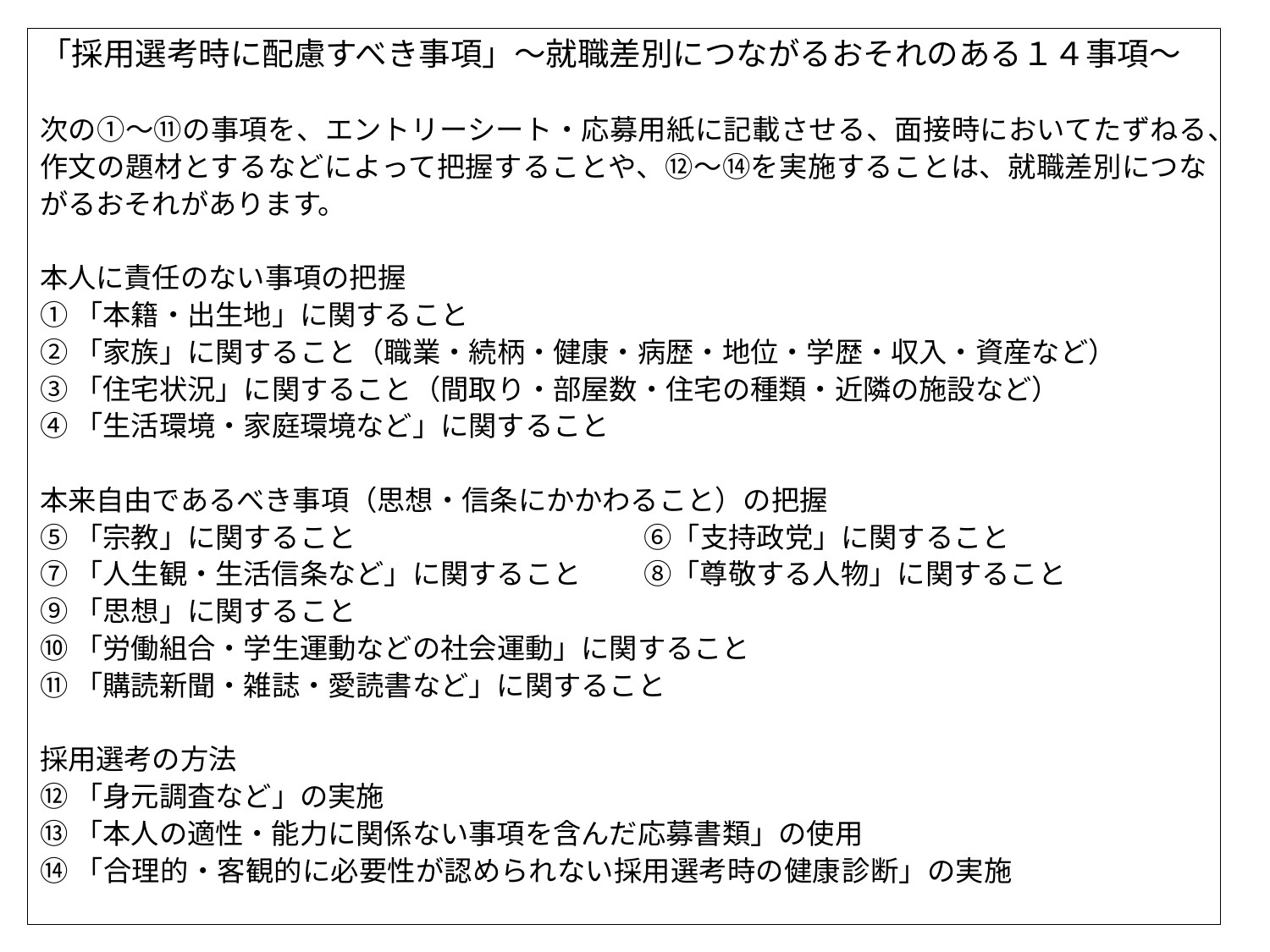

「採用選考時に配慮すべき事項」～就職差別につながるおそれのある１４事項～

次の①～⑪の事項を、エントリーシート・応募用紙に記載させる、面接時においてたずねる、作文の題材とするなどによって把握することや、⑫～⑭を実施することは、就職差別につながるおそれがあります。

本人に責任のない事項の把握
①「本籍・出生地」に関すること
②「家族」に関すること（職業・続柄・健康・病歴・地位・学歴・収入・資産など）
③「住宅状況」に関すること（間取り・部屋数・住宅の種類・近隣の施設など）
④「生活環境・家庭環境など」に関すること

本来自由であるべき事項（思想・信条にかかわること）の把握
⑤「宗教」に関すること 　　　　　　　　　　⑥「支持政党」に関すること
⑦「人生観・生活信条など」に関すること 　　⑧「尊敬する人物」に関すること
⑨「思想」に関すること
⑩「労働組合・学生運動などの社会運動」に関すること
⑪「購読新聞・雑誌・愛読書など」に関すること

採用選考の方法
⑫「身元調査など」の実施
⑬「本人の適性・能力に関係ない事項を含んだ応募書類」の使用
⑭「合理的・客観的に必要性が認められない採用選考時の健康診断」の実施